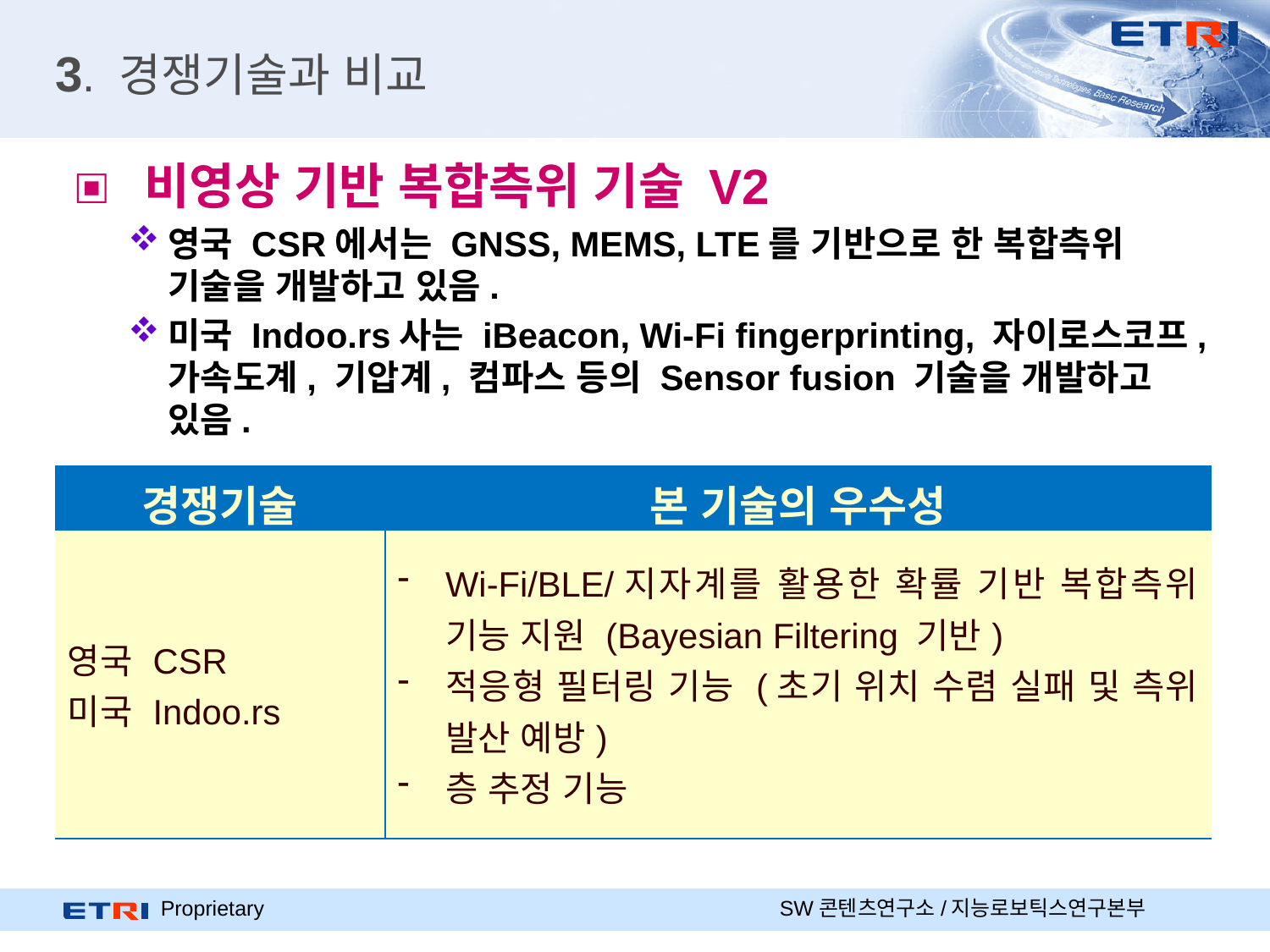

# 3. 경쟁기술과 비교
 비영상 기반 복합측위 기술 V2
영국 CSR에서는 GNSS, MEMS, LTE를 기반으로 한 복합측위 기술을 개발하고 있음.
미국 Indoo.rs사는 iBeacon, Wi-Fi fingerprinting, 자이로스코프, 가속도계, 기압계, 컴파스 등의 Sensor fusion 기술을 개발하고 있음.

| 경쟁기술 | 본 기술의 우수성 |
| --- | --- |
| 영국 CSR 미국 Indoo.rs | Wi-Fi/BLE/지자계를 활용한 확률 기반 복합측위 기능 지원 (Bayesian Filtering 기반) 적응형 필터링 기능 (초기 위치 수렴 실패 및 측위 발산 예방) 층 추정 기능 |
SW콘텐츠연구소/지능로보틱스연구본부
11